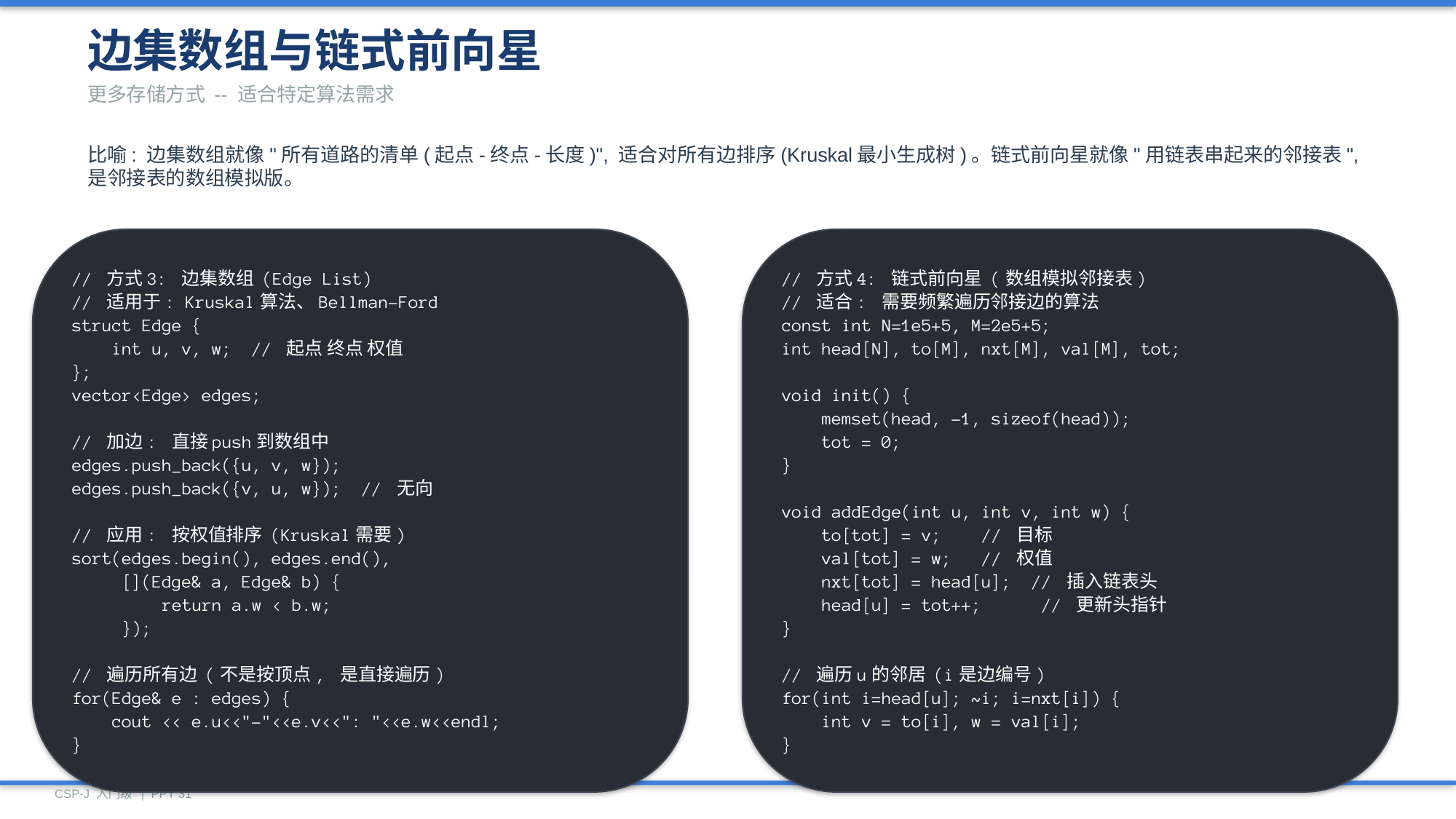

边集数组与链式前向星
更多存储方式 -- 适合特定算法需求
比喻: 边集数组就像"所有道路的清单(起点-终点-长度)", 适合对所有边排序(Kruskal最小生成树)。链式前向星就像"用链表串起来的邻接表", 是邻接表的数组模拟版。
// 方式3: 边集数组 (Edge List)
// 适用于: Kruskal算法、Bellman-Ford
struct Edge {
    int u, v, w;  // 起点 终点 权值
};
vector<Edge> edges;

// 加边: 直接push到数组中
edges.push_back({u, v, w});
edges.push_back({v, u, w});  // 无向

// 应用: 按权值排序 (Kruskal需要)
sort(edges.begin(), edges.end(),
     [](Edge& a, Edge& b) {
         return a.w < b.w;
     });

// 遍历所有边 (不是按顶点, 是直接遍历)
for(Edge& e : edges) {
    cout << e.u<<"-"<<e.v<<": "<<e.w<<endl;
}
// 方式4: 链式前向星 (数组模拟邻接表)
// 适合: 需要频繁遍历邻接边的算法
const int N=1e5+5, M=2e5+5;
int head[N], to[M], nxt[M], val[M], tot;

void init() {
    memset(head, -1, sizeof(head));
    tot = 0;
}

void addEdge(int u, int v, int w) {
    to[tot] = v;    // 目标
    val[tot] = w;   // 权值
    nxt[tot] = head[u];  // 插入链表头
    head[u] = tot++;      // 更新头指针
}

// 遍历u的邻居 (i是边编号)
for(int i=head[u]; ~i; i=nxt[i]) {
    int v = to[i], w = val[i];
}

CSP-J 入门级  |  PPT 31